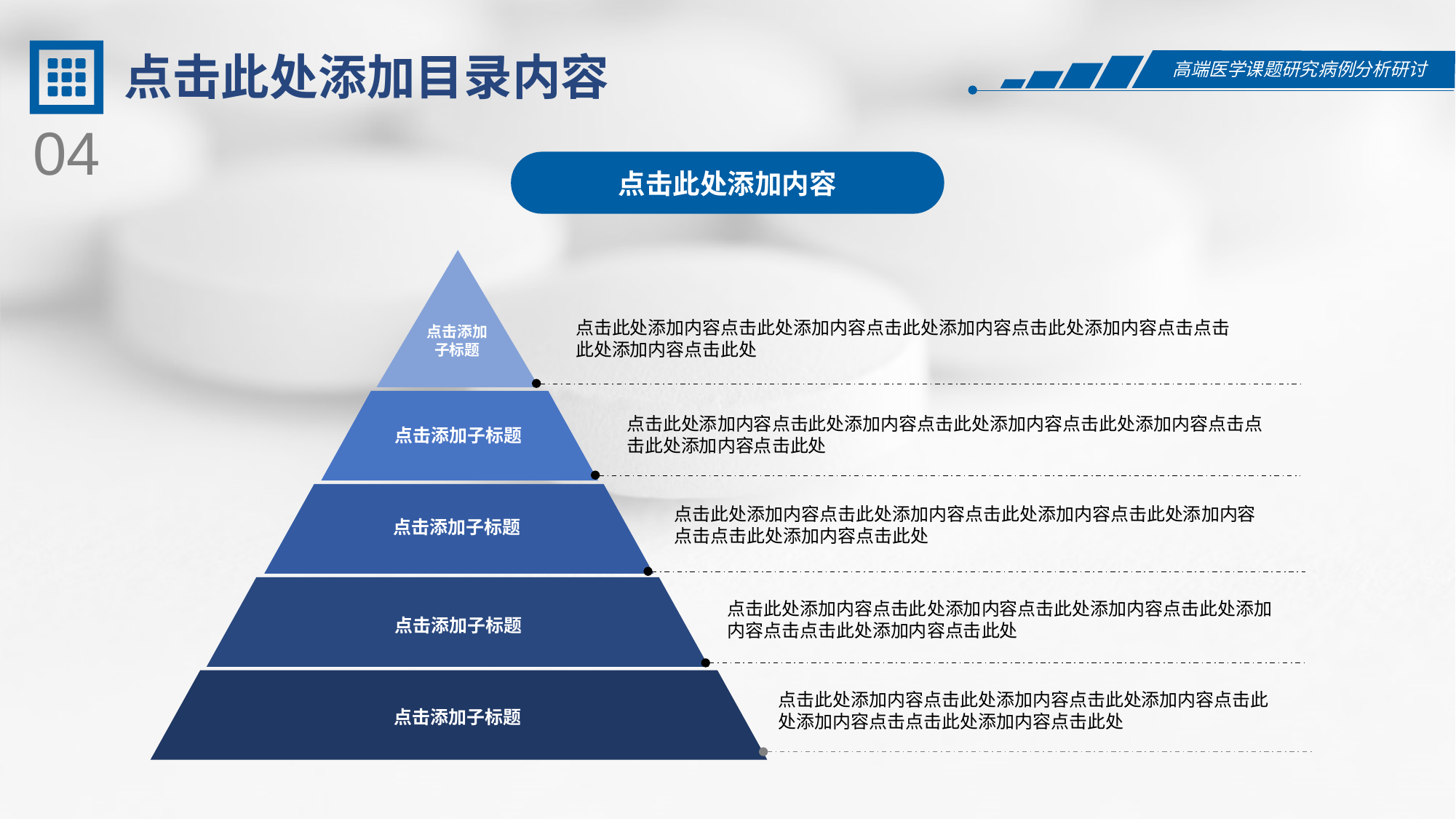

点击此处添加目录内容
04
点击此处添加内容

点击此处添加内容点击此处添加内容点击此处添加内容点击此处添加内容点击点击此处添加内容点击此处
点击添加
子标题
点击此处添加内容点击此处添加内容点击此处添加内容点击此处添加内容点击点击此处添加内容点击此处
点击添加子标题
点击此处添加内容点击此处添加内容点击此处添加内容点击此处添加内容点击点击此处添加内容点击此处
点击添加子标题
点击此处添加内容点击此处添加内容点击此处添加内容点击此处添加内容点击点击此处添加内容点击此处
点击添加子标题
点击此处添加内容点击此处添加内容点击此处添加内容点击此处添加内容点击点击此处添加内容点击此处
点击添加子标题
.